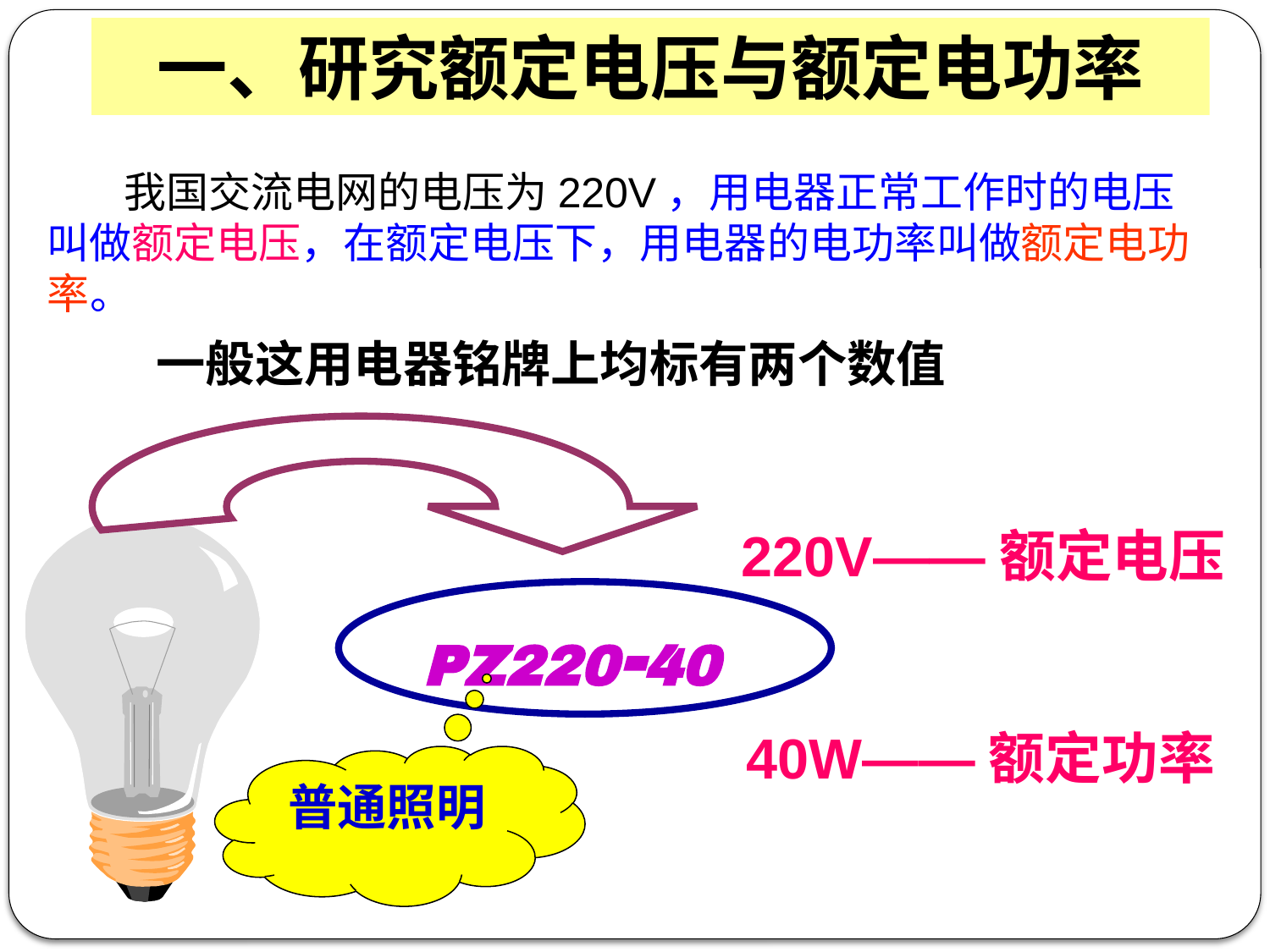

一、研究额定电压与额定电功率
       我国交流电网的电压为220V，用电器正常工作时的电压叫做额定电压，在额定电压下，用电器的电功率叫做额定电功率。
       一般这用电器铭牌上均标有两个数值

PZ220-40

220V——额定电压
40W——额定功率
普通照明